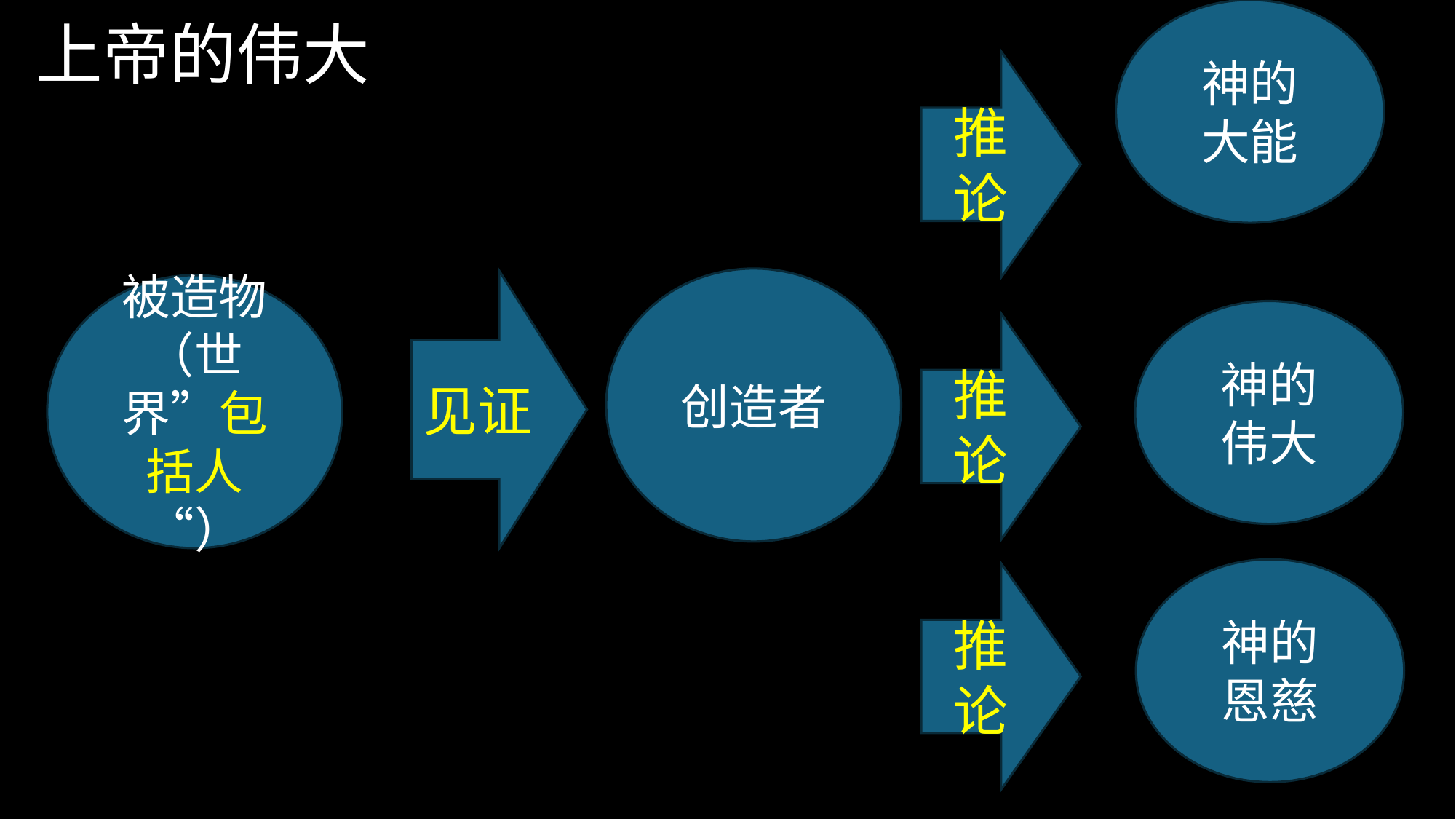

神的
大能
# 上帝的伟大
推论
创造者
见证
被造物
（世界”包括人“）
神的
伟大
推论
神的
恩慈
推论